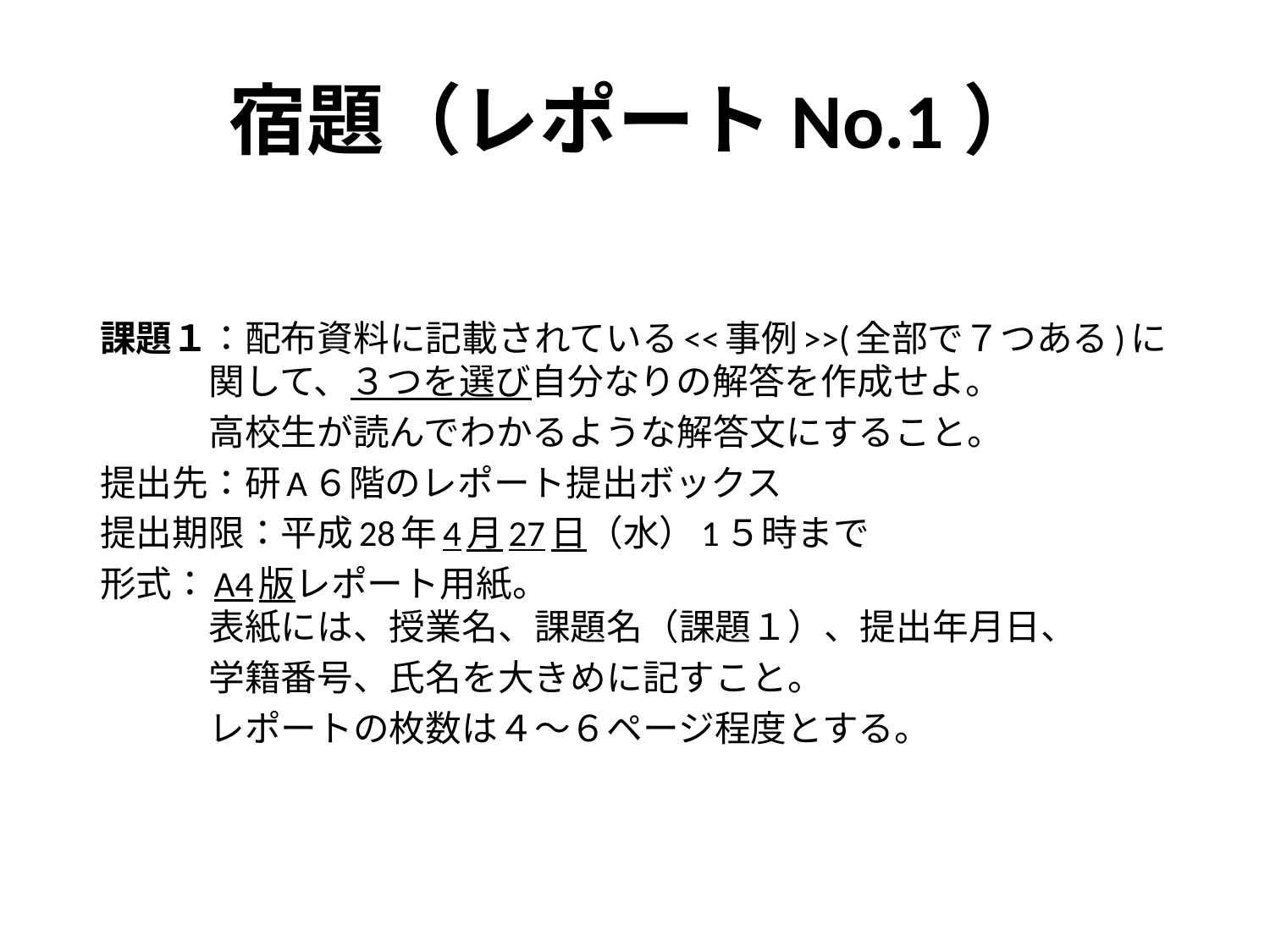

# 宿題（レポートNo.1）
課題１：配布資料に記載されている<<事例>>(全部で７つある)に
　　　関して、３つを選び自分なりの解答を作成せよ。
　　　高校生が読んでわかるような解答文にすること。
提出先：研A６階のレポート提出ボックス
提出期限：平成28年4月27日（水）1５時まで
形式：A4版レポート用紙。
　　　表紙には、授業名、課題名（課題１）、提出年月日、
　　　学籍番号、氏名を大きめに記すこと。
　　　レポートの枚数は４～６ページ程度とする。